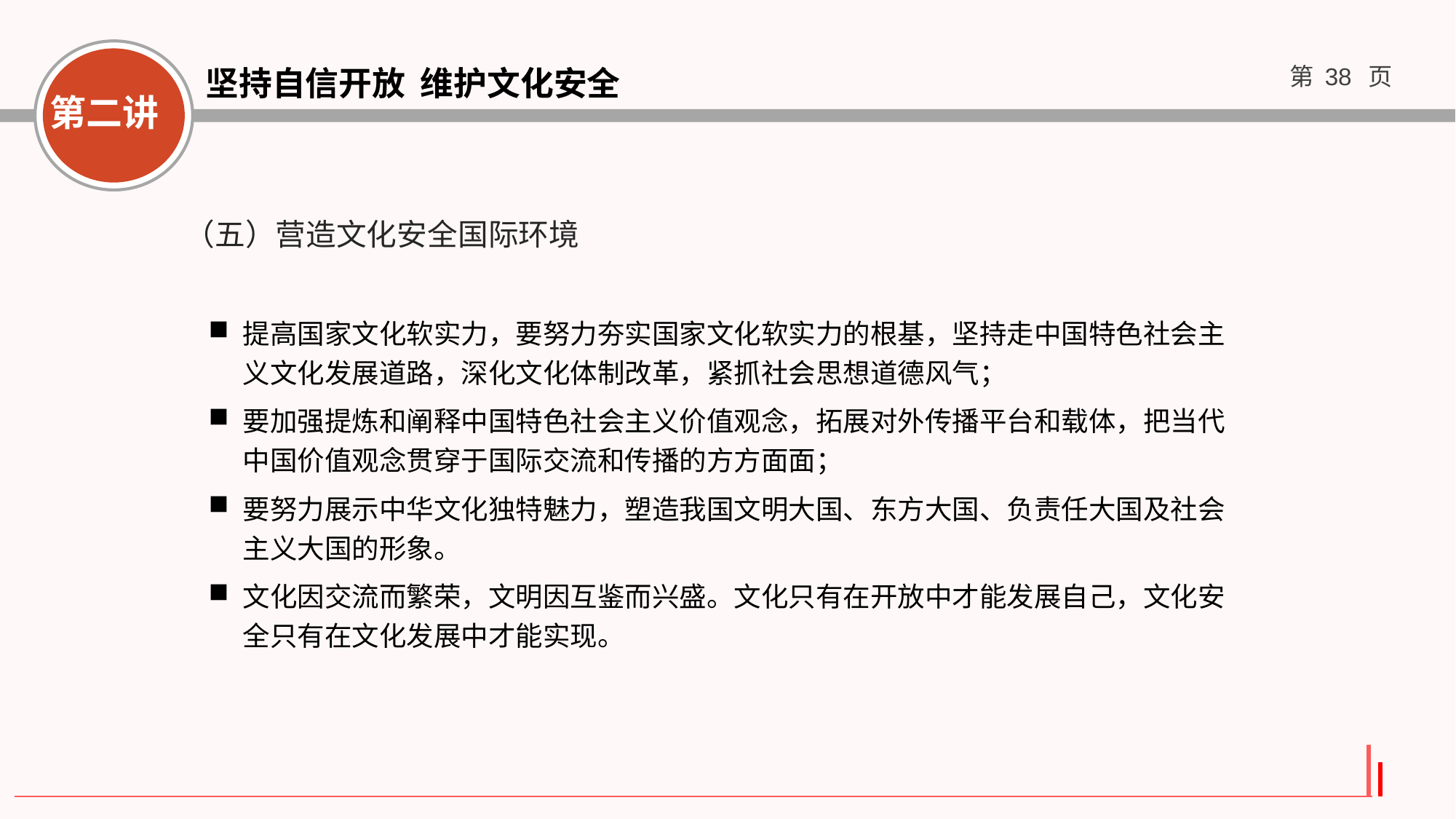

（五）营造文化安全国际环境
提高国家文化软实力，要努力夯实国家文化软实力的根基，坚持走中国特色社会主义文化发展道路，深化文化体制改革，紧抓社会思想道德风气；
要加强提炼和阐释中国特色社会主义价值观念，拓展对外传播平台和载体，把当代中国价值观念贯穿于国际交流和传播的方方面面；
要努力展示中华文化独特魅力，塑造我国文明大国、东方大国、负责任大国及社会主义大国的形象。
文化因交流而繁荣，文明因互鉴而兴盛。文化只有在开放中才能发展自己，文化安全只有在文化发展中才能实现。